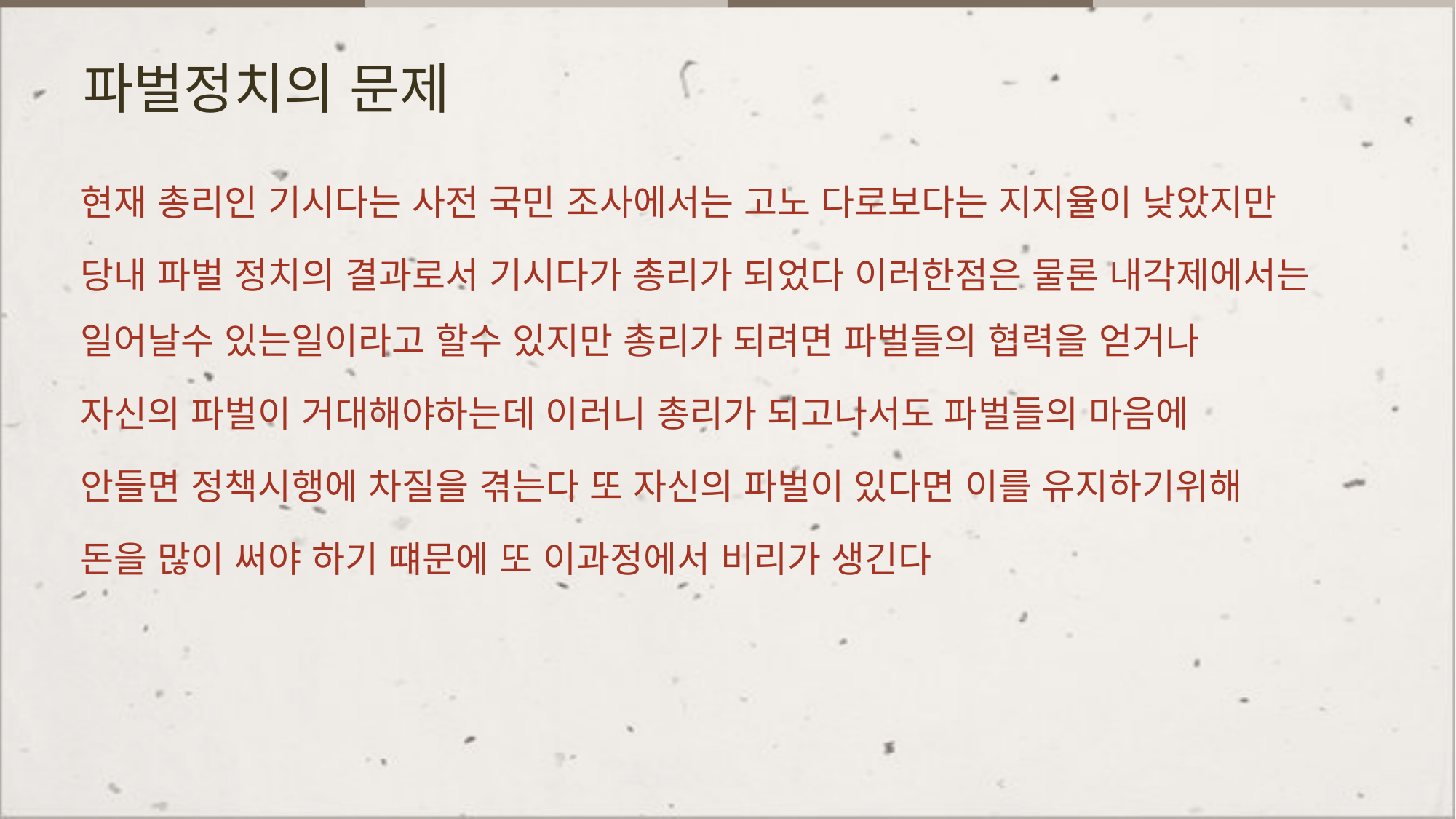

# 파벌정치의 문제
현재 총리인 기시다는 사전 국민 조사에서는 고노 다로보다는 지지율이 낮았지만
당내 파벌 정치의 결과로서 기시다가 총리가 되었다 이러한점은 물론 내각제에서는 일어날수 있는일이라고 할수 있지만 총리가 되려면 파벌들의 협력을 얻거나
자신의 파벌이 거대해야하는데 이러니 총리가 되고나서도 파벌들의 마음에
안들면 정책시행에 차질을 겪는다 또 자신의 파벌이 있다면 이를 유지하기위해
돈을 많이 써야 하기 떄문에 또 이과정에서 비리가 생긴다